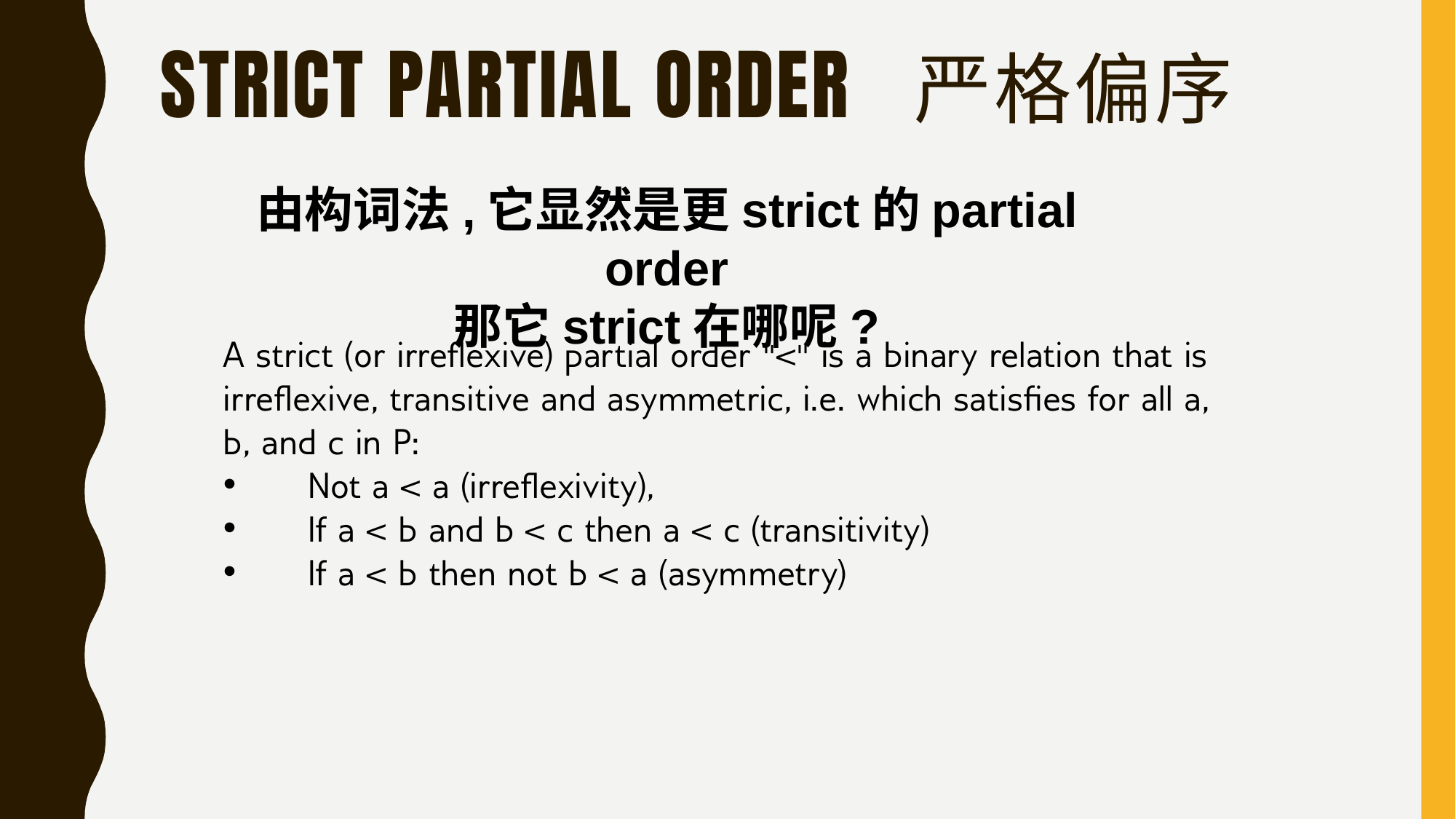

# Strict Partial Order  严格偏序
由构词法,它显然是更strict的partial order
那它strict在哪呢?
A strict (or irreflexive) partial order "<" is a binary relation that is irreflexive, transitive and asymmetric, i.e. which satisfies for all a, b, and c in P:
    Not a < a (irreflexivity),
    If a < b and b < c then a < c (transitivity)
    If a < b then not b < a (asymmetry)